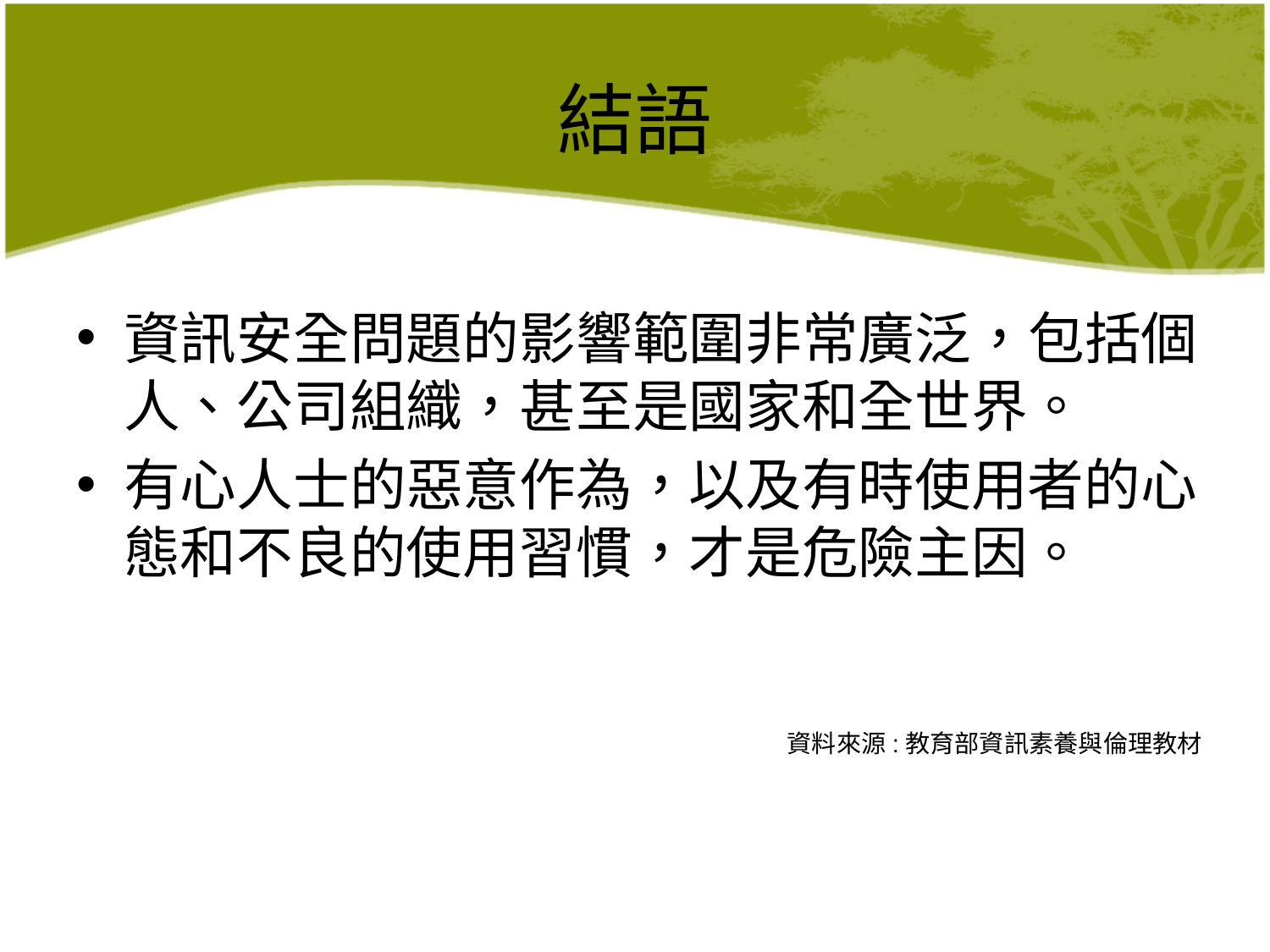

# 結語
資訊安全問題的影響範圍非常廣泛，包括個人、公司組織，甚至是國家和全世界。
有心人士的惡意作為，以及有時使用者的心態和不良的使用習慣，才是危險主因。

資料來源:教育部資訊素養與倫理教材